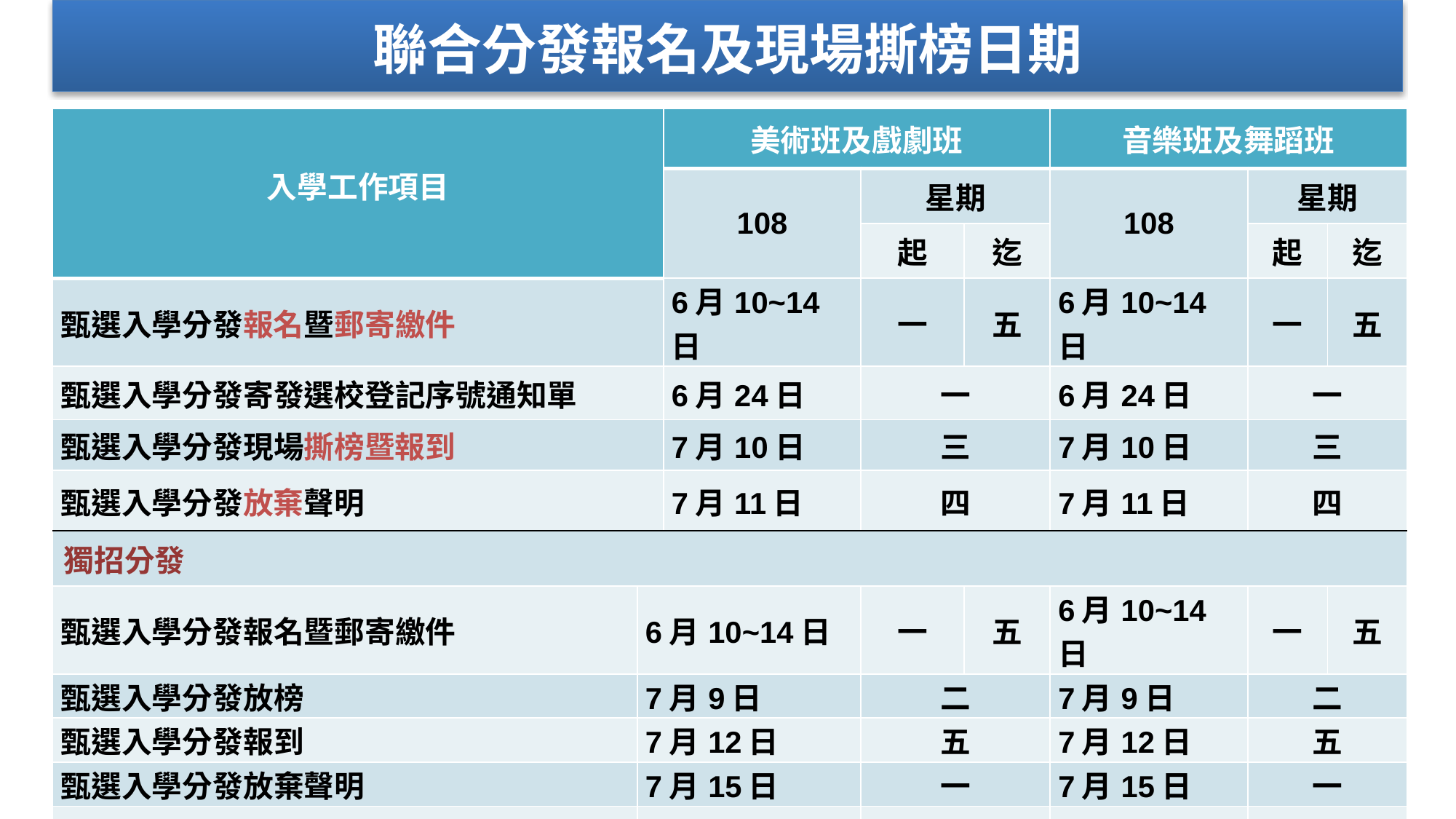

# 聯合分發報名及現場撕榜日期
| 入學工作項目 |  | 美術班及戲劇班 |  |  | 音樂班及舞蹈班 |  |  |
| --- | --- | --- | --- | --- | --- | --- | --- |
|  |  | 108 | 星期 |  | 108 | 星期 |  |
|  |  |  | 起 | 迄 |  | 起 | 迄 |
| 甄選入學分發報名暨郵寄繳件 |  | 6月10~14日 | 一 | 五 | 6月10~14日 | 一 | 五 |
| 甄選入學分發寄發選校登記序號通知單 |  | 6月24日 | 一 |  | 6月24日 | 一 |  |
| 甄選入學分發現場撕榜暨報到 |  | 7月10日 | 三 |  | 7月10日 | 三 |  |
| 甄選入學分發放棄聲明 |  | 7月11日 | 四 |  | 7月11日 | 四 |  |
| 獨招分發 |  |  |  |  |  |  |  |
| 甄選入學分發報名暨郵寄繳件 | 6月10~14日 |  | 一 | 五 | 6月10~14日 | 一 | 五 |
| 甄選入學分發放榜 | 7月9日 |  | 二 |  | 7月9日 | 二 |  |
| 甄選入學分發報到 | 7月12日 |  | 五 |  | 7月12日 | 五 |  |
| 甄選入學分發放棄聲明 | 7月15日 |  | 一 |  | 7月15日 | 一 |  |
| 教育部受理續招簡章截止日 | 7月24日 |  | 三 |  | 7月24日 | 三 |  |
4